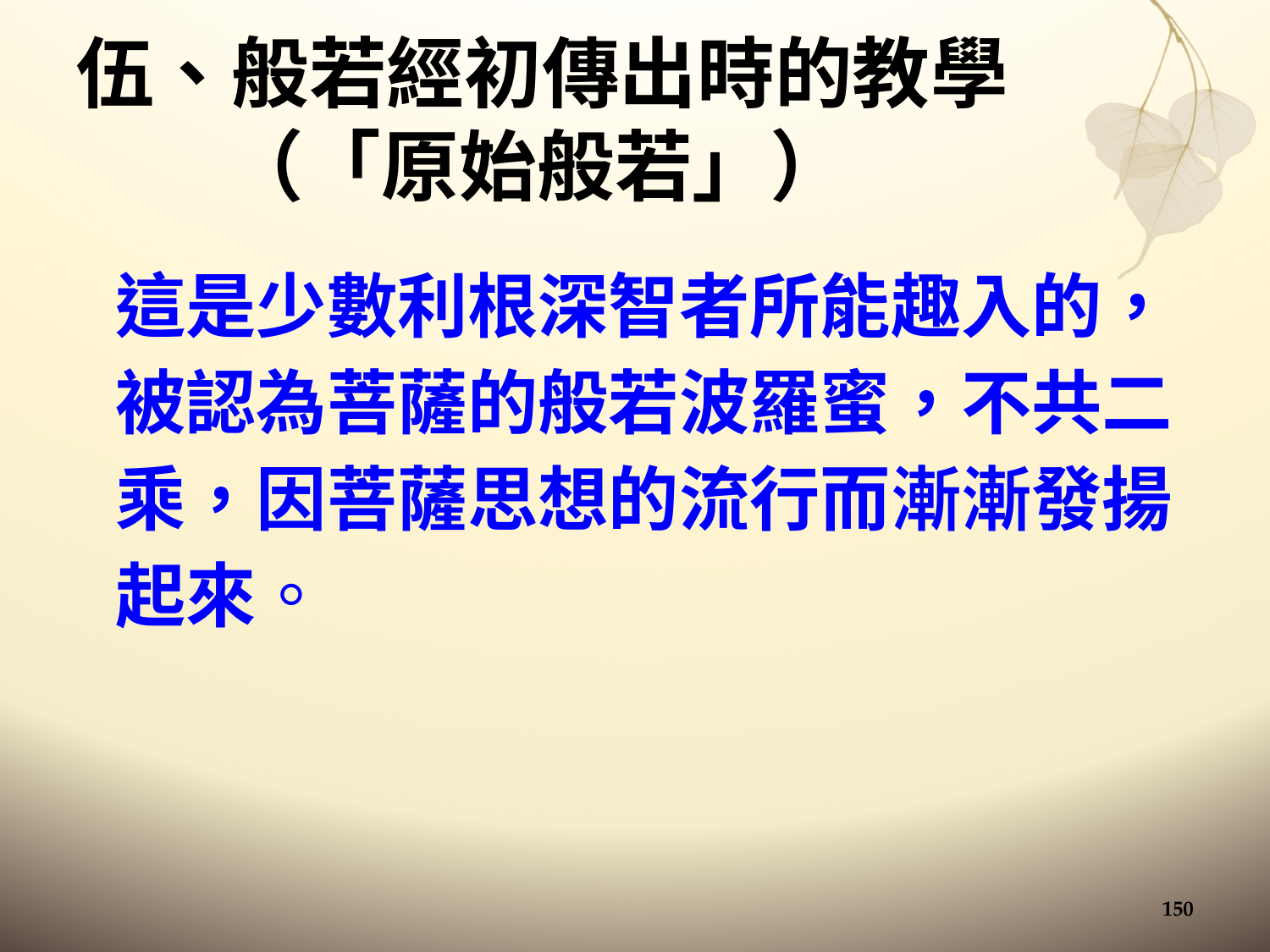

# 伍、般若經初傳出時的教學 （「原始般若」）

這是少數利根深智者所能趣入的，被認為菩薩的般若波羅蜜，不共二乘，因菩薩思想的流行而漸漸發揚起來。

150